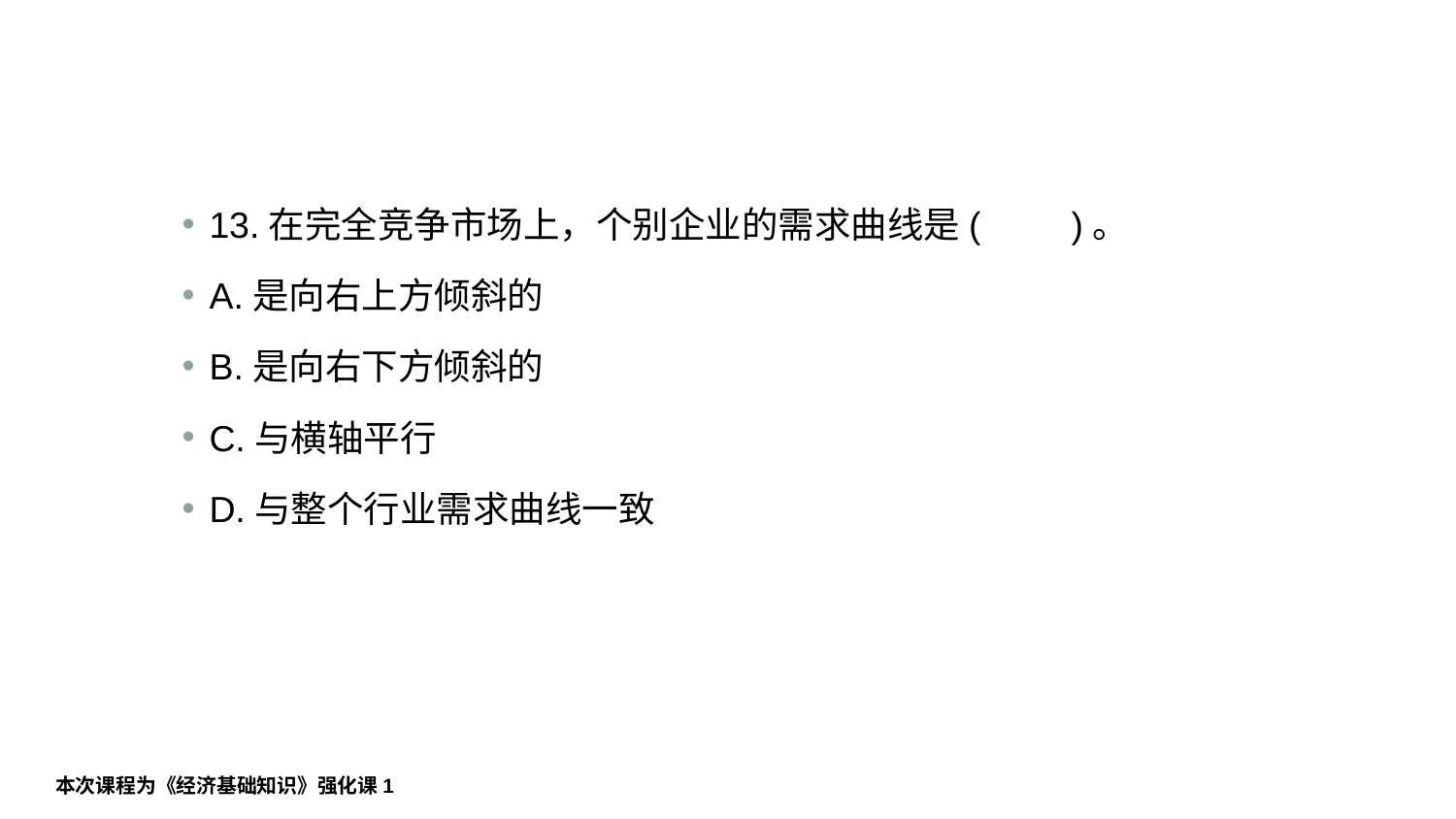

#
13.在完全竞争市场上，个别企业的需求曲线是(　　)。
A.是向右上方倾斜的
B.是向右下方倾斜的
C.与横轴平行
D.与整个行业需求曲线一致